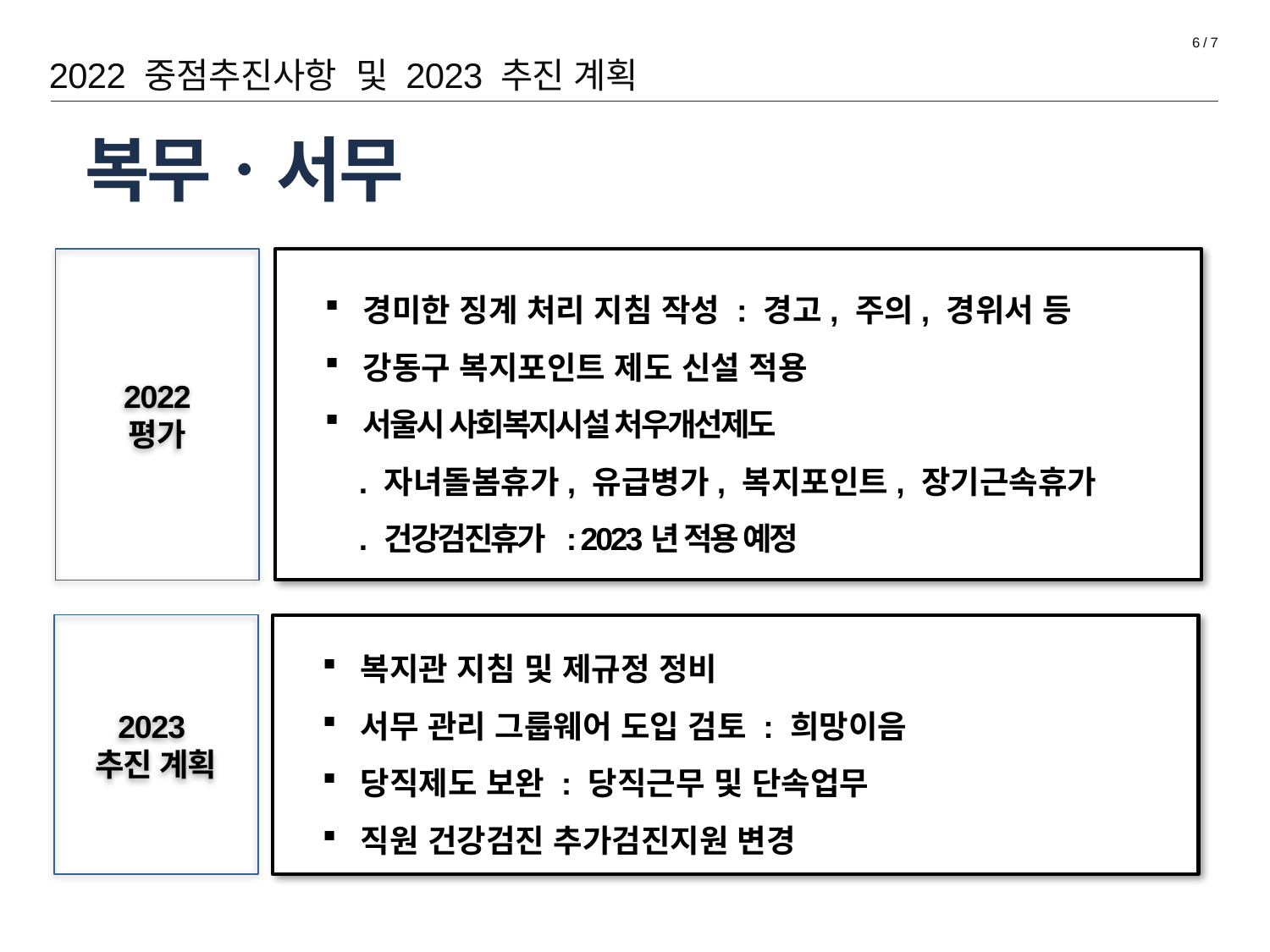

6 / 7
2022 중점추진사항  및 2023 추진 계획
# 복무ㆍ서무
2022
평가
경미한 징계 처리 지침 작성 : 경고, 주의, 경위서 등
강동구 복지포인트 제도 신설 적용
서울시 사회복지시설 처우개선제도
        . 자녀돌봄휴가, 유급병가, 복지포인트, 장기근속휴가
        . 건강검진휴가  : 2023년 적용 예정
2023
추진 계획
복지관 지침 및 제규정 정비
서무 관리 그룹웨어 도입 검토 : 희망이음
당직제도 보완 : 당직근무 및 단속업무
직원 건강검진 추가검진지원 변경